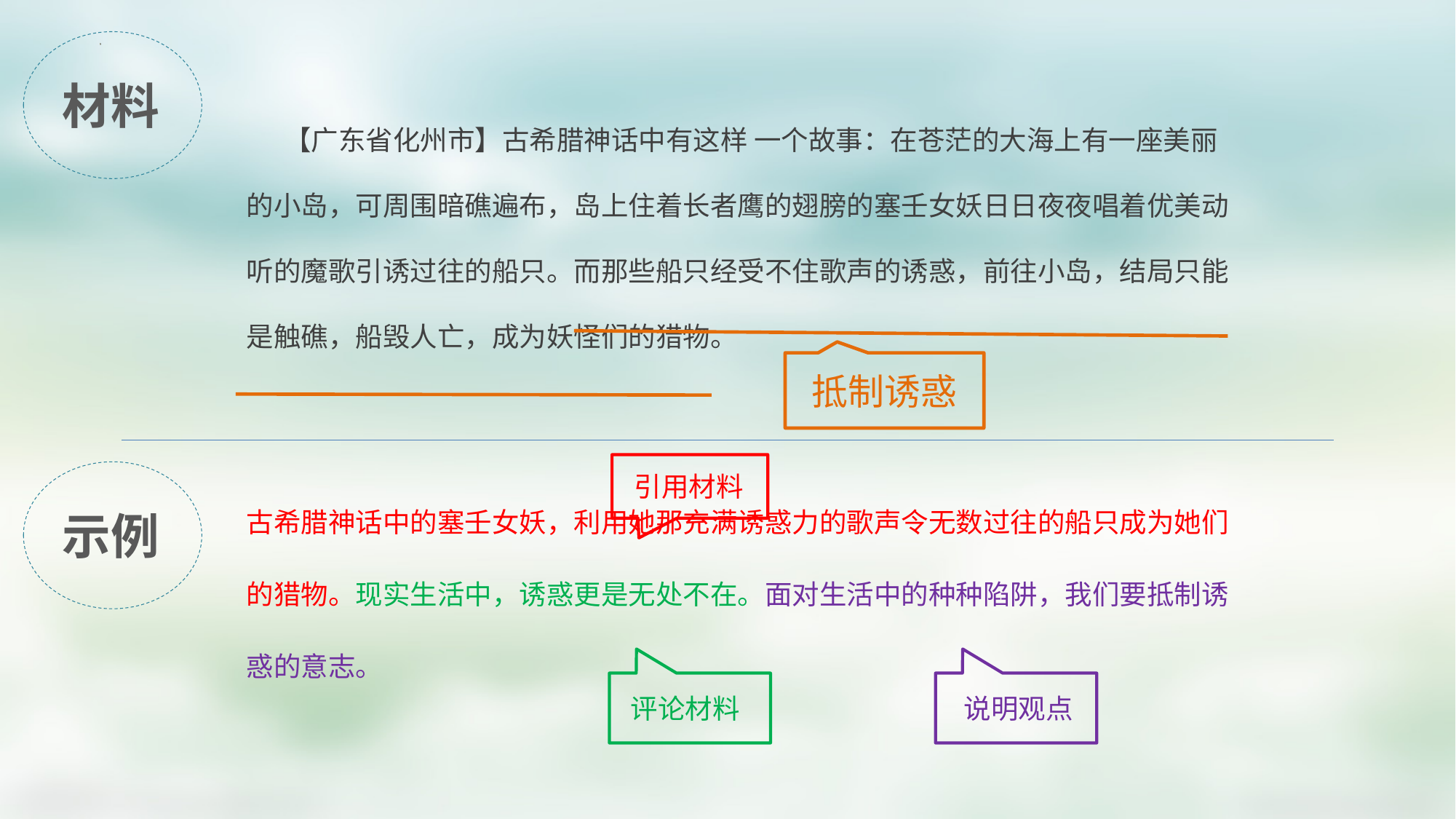

【广东省化州市】古希腊神话中有这样 一个故事：在苍茫的大海上有一座美丽的小岛，可周围暗礁遍布，岛上住着长者鹰的翅膀的塞壬女妖日日夜夜唱着优美动听的魔歌引诱过往的船只。而那些船只经受不住歌声的诱惑，前往小岛，结局只能是触礁，船毁人亡，成为妖怪们的猎物。
材料
抵制诱惑

古希腊神话中的塞壬女妖，利用她那充满诱惑力的歌声令无数过往的船只成为她们的猎物。现实生活中，诱惑更是无处不在。面对生活中的种种陷阱，我们要抵制诱惑的意志。

引用材料
示例

评论材料
说明观点